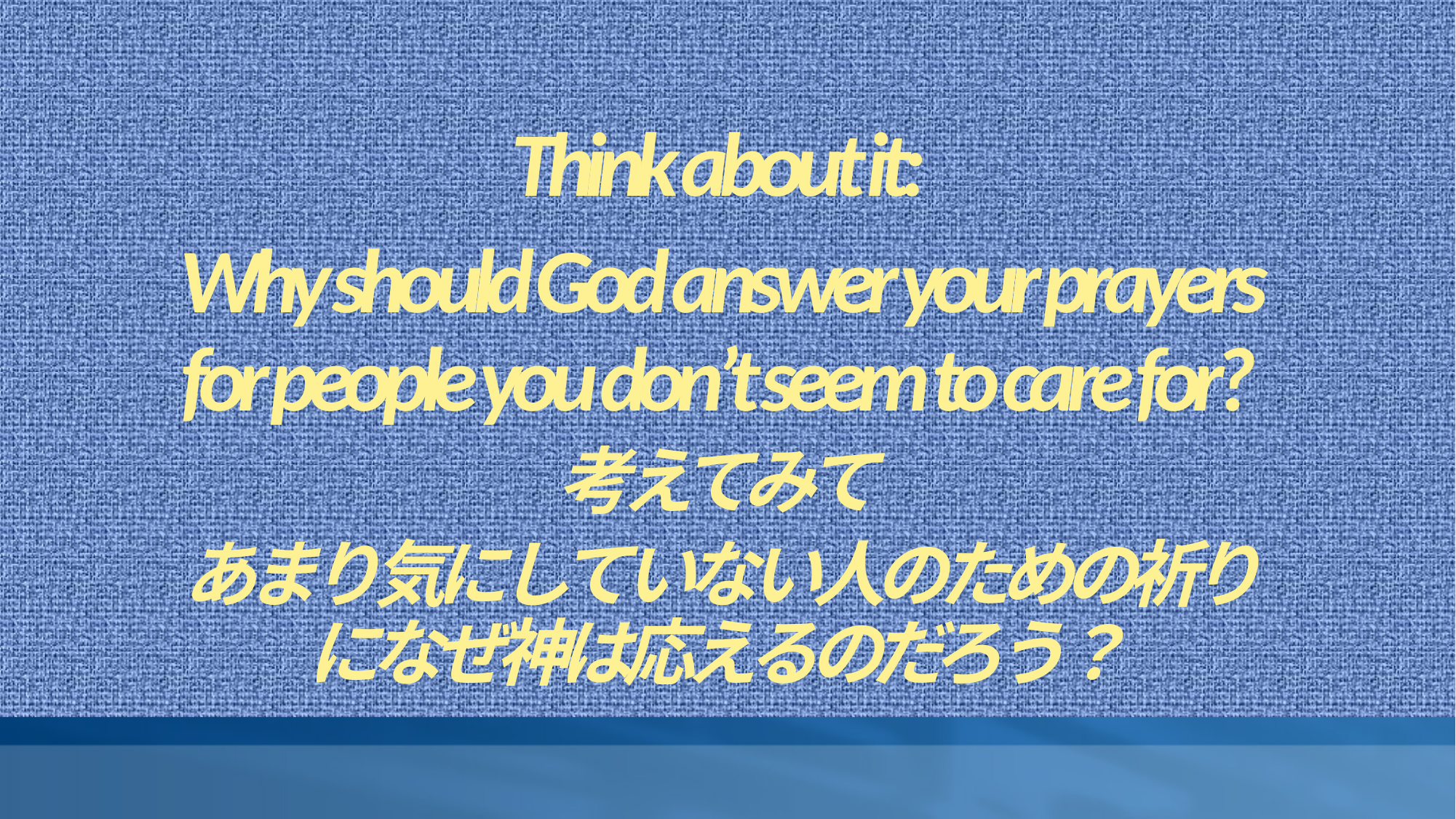

Think about it:
Why should God answer your prayers for people you don’t seem to care for?
考えてみて
あまり気にしていない人のための祈りになぜ神は応えるのだろう？